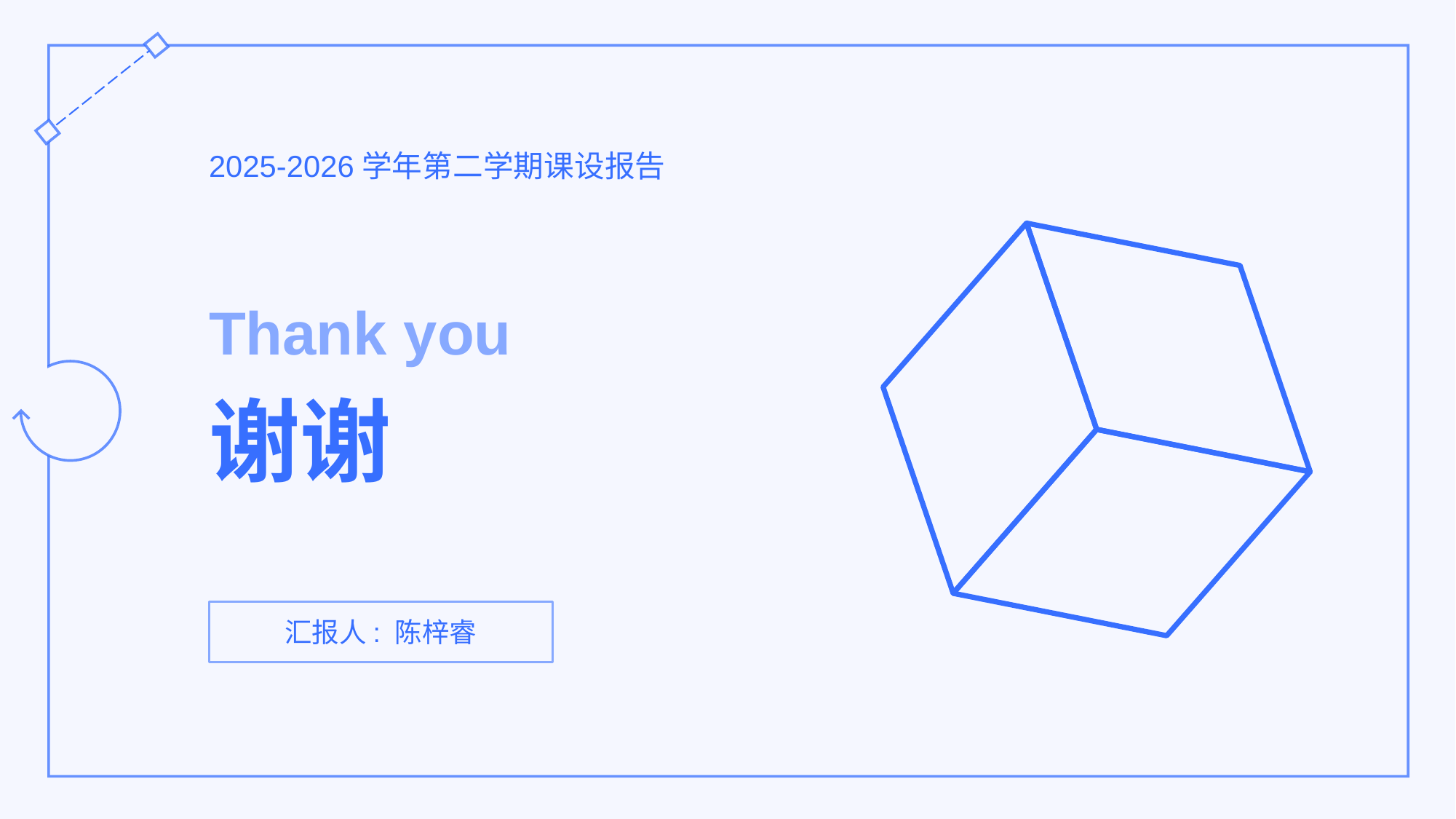

2025-2026学年第二学期课设报告
Thank you
# 谢谢
汇报人: 陈梓睿